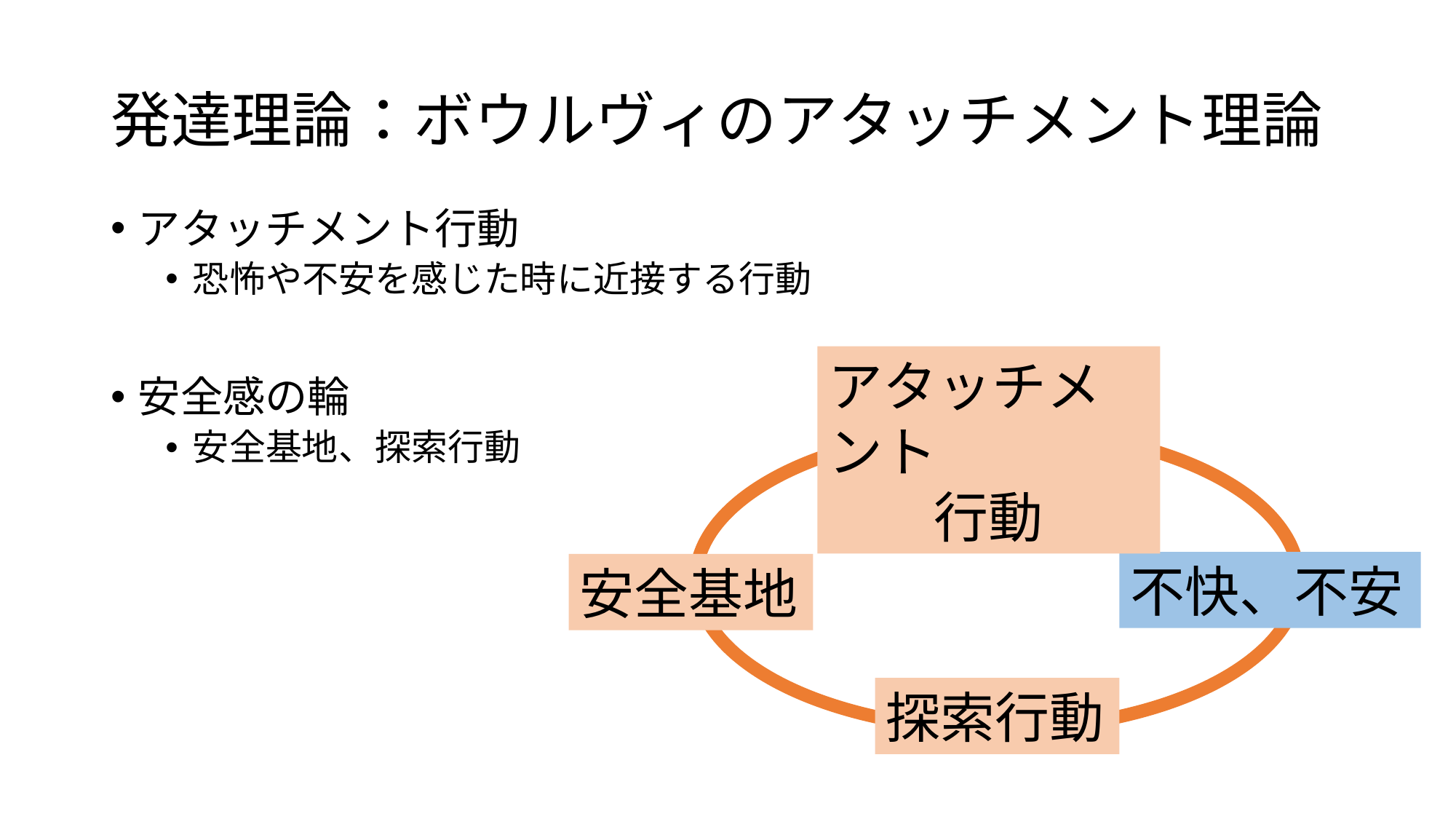

# 発達理論：ボウルヴィのアタッチメント理論
アタッチメント行動
恐怖や不安を感じた時に近接する行動

安全感の輪
安全基地、探索行動

アタッチメント
行動

不快、不安
安全基地
探索行動